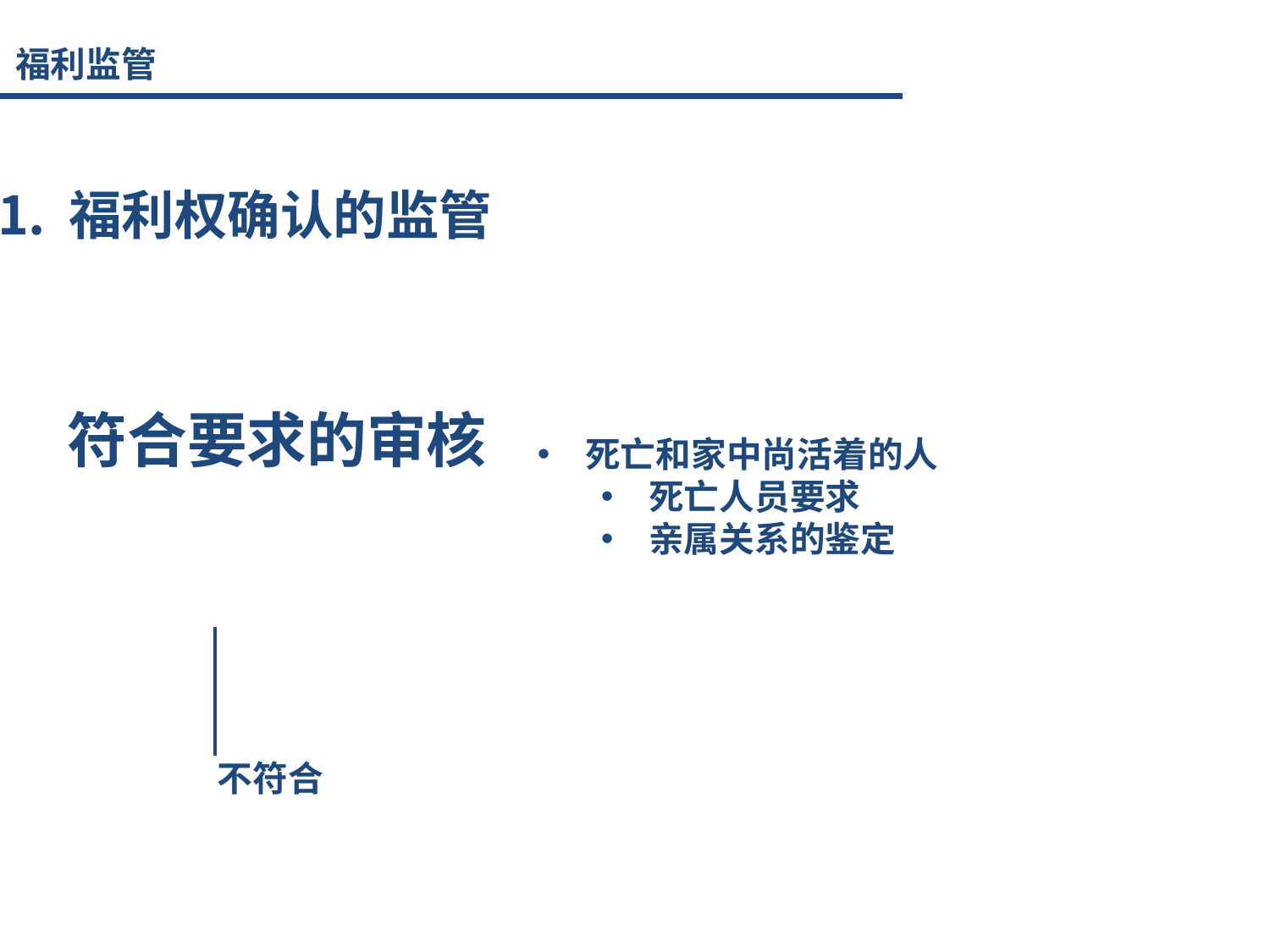

福利监管
福利权确认的监管

符合要求的审核
死亡和家中尚活着的人
死亡人员要求
亲属关系的鉴定
不符合